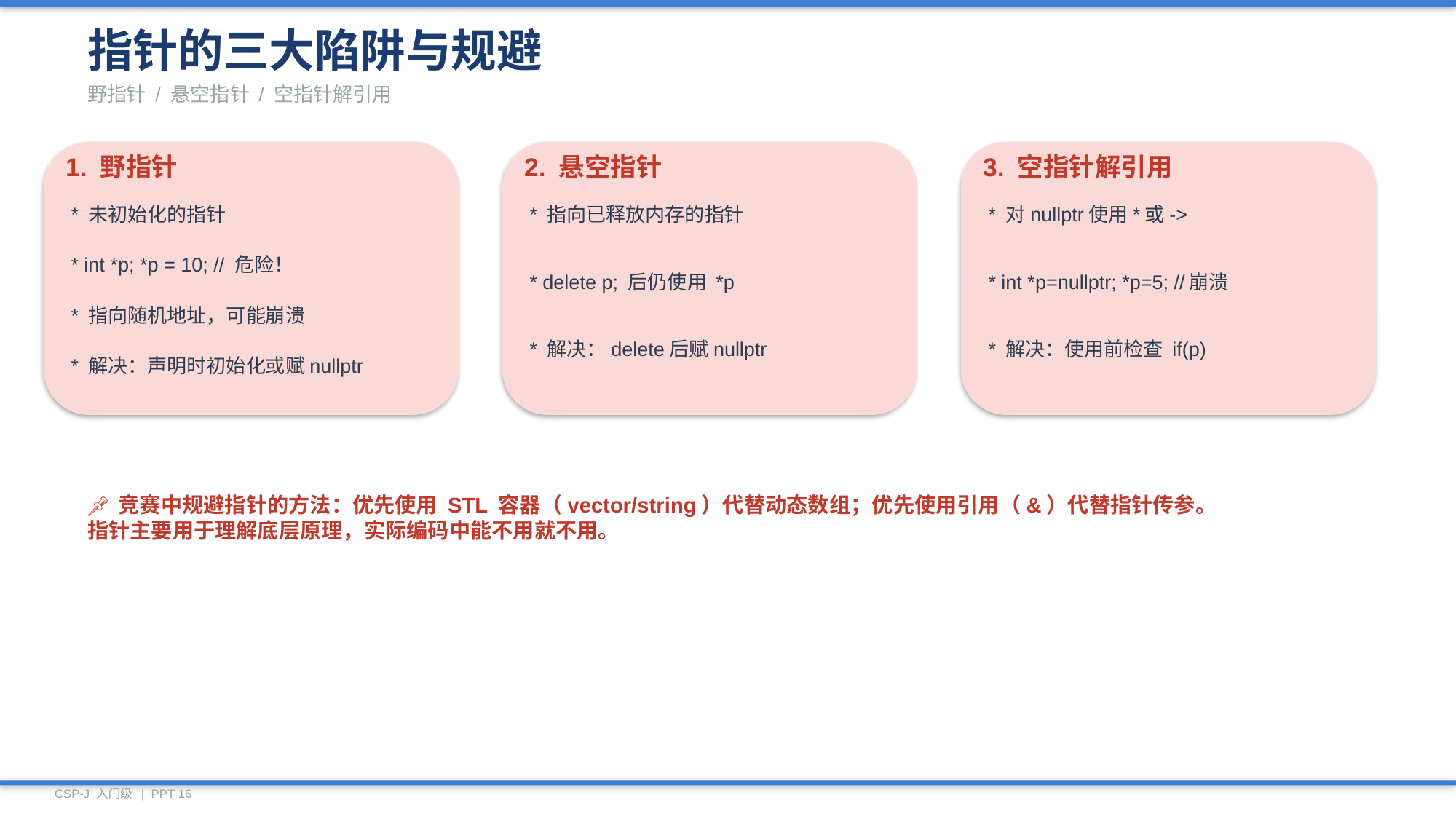

指针的三大陷阱与规避
野指针 / 悬空指针 / 空指针解引用

1. 野指针
2. 悬空指针
3. 空指针解引用
* 未初始化的指针
* 指向已释放内存的指针
* 对nullptr使用*或->
* int *p; *p = 10; // 危险！
* delete p; 后仍使用 *p
* int *p=nullptr; *p=5; //崩溃
* 指向随机地址，可能崩溃
* 解决：delete后赋nullptr
* 解决：使用前检查 if(p)
* 解决：声明时初始化或赋nullptr
📌 竞赛中规避指针的方法：优先使用 STL 容器（vector/string）代替动态数组；优先使用引用（&）代替指针传参。
指针主要用于理解底层原理，实际编码中能不用就不用。

CSP-J 入门级  |  PPT 16